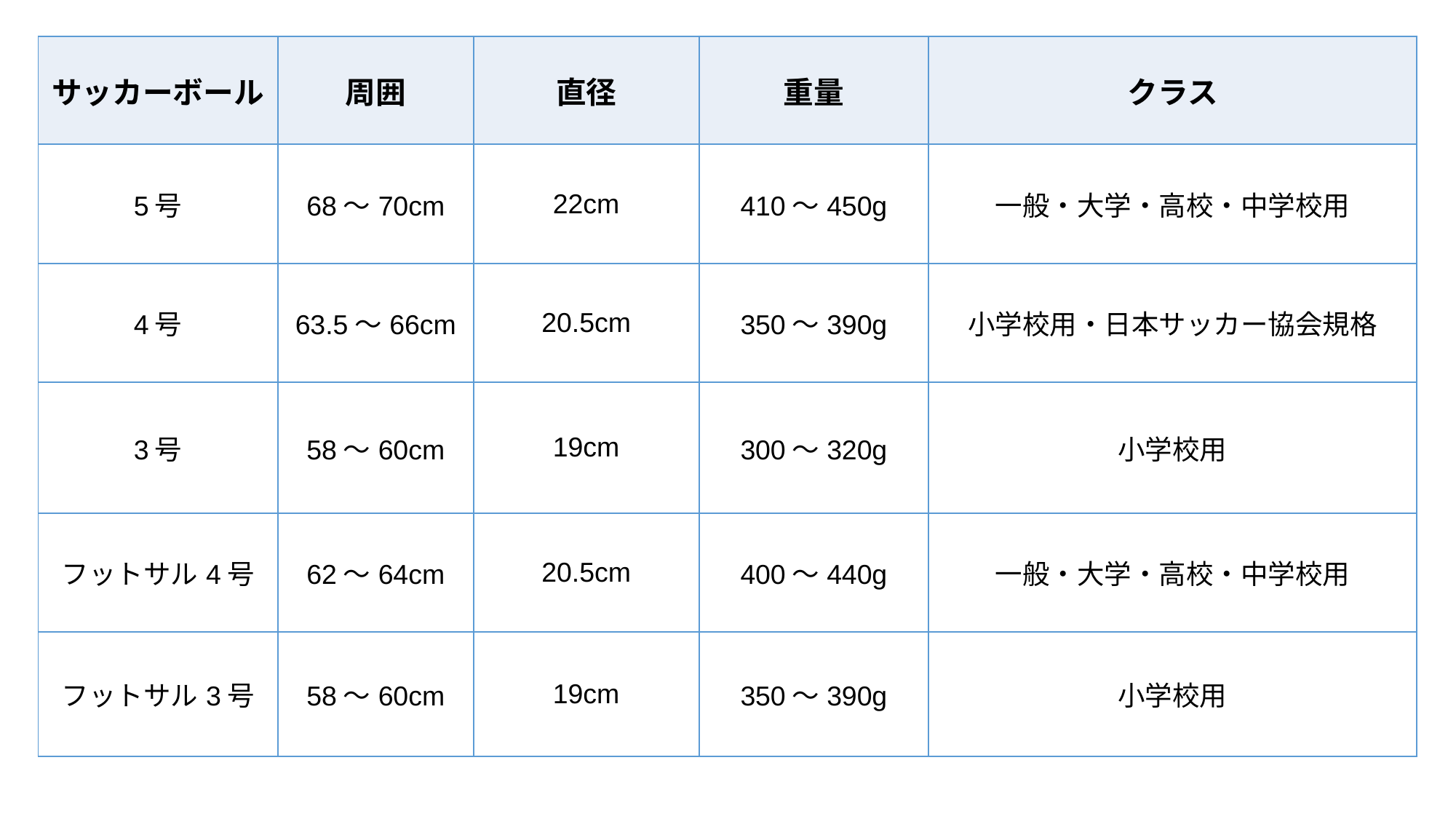

| サッカーボール | 周囲 | 直径 | 重量 | クラス |
| --- | --- | --- | --- | --- |
| 5号 | 68～70cm | 22cm | 410～450g | 一般・大学・高校・中学校用 |
| 4号 | 63.5～66cm | 20.5cm | 350～390g | 小学校用・日本サッカー協会規格 |
| 3号 | 58～60cm | 19cm | 300～320g | 小学校用 |
| フットサル4号 | 62～64cm | 20.5cm | 400～440g | 一般・大学・高校・中学校用 |
| フットサル3号 | 58～60cm | 19cm | 350～390g | 小学校用 |